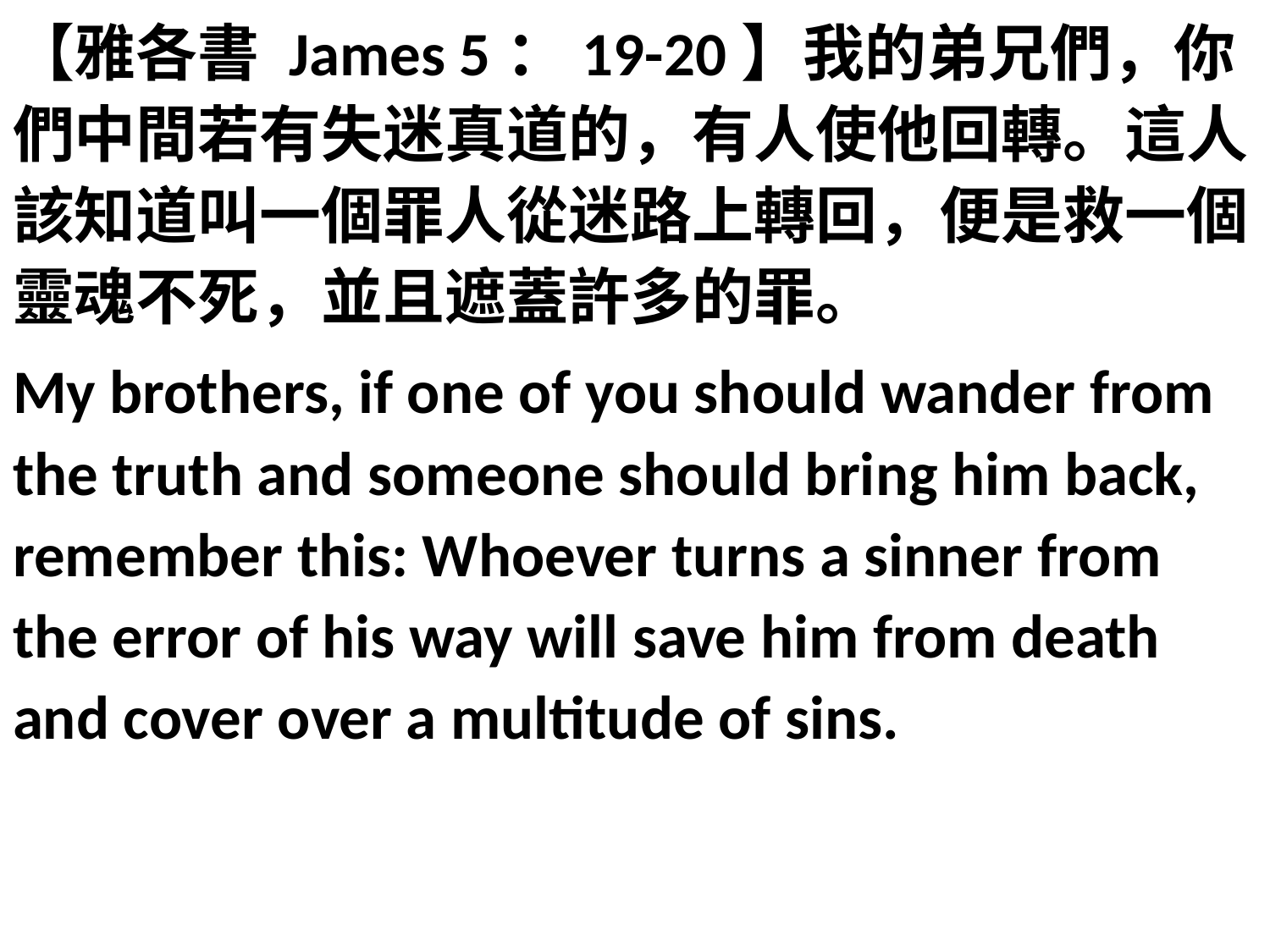

【雅各書 James 5：19-20】我的弟兄們，你們中間若有失迷真道的，有人使他回轉。這人該知道叫一個罪人從迷路上轉回，便是救一個靈魂不死，並且遮蓋許多的罪。
My brothers, if one of you should wander from the truth and someone should bring him back, remember this: Whoever turns a sinner from the error of his way will save him from death and cover over a multitude of sins.